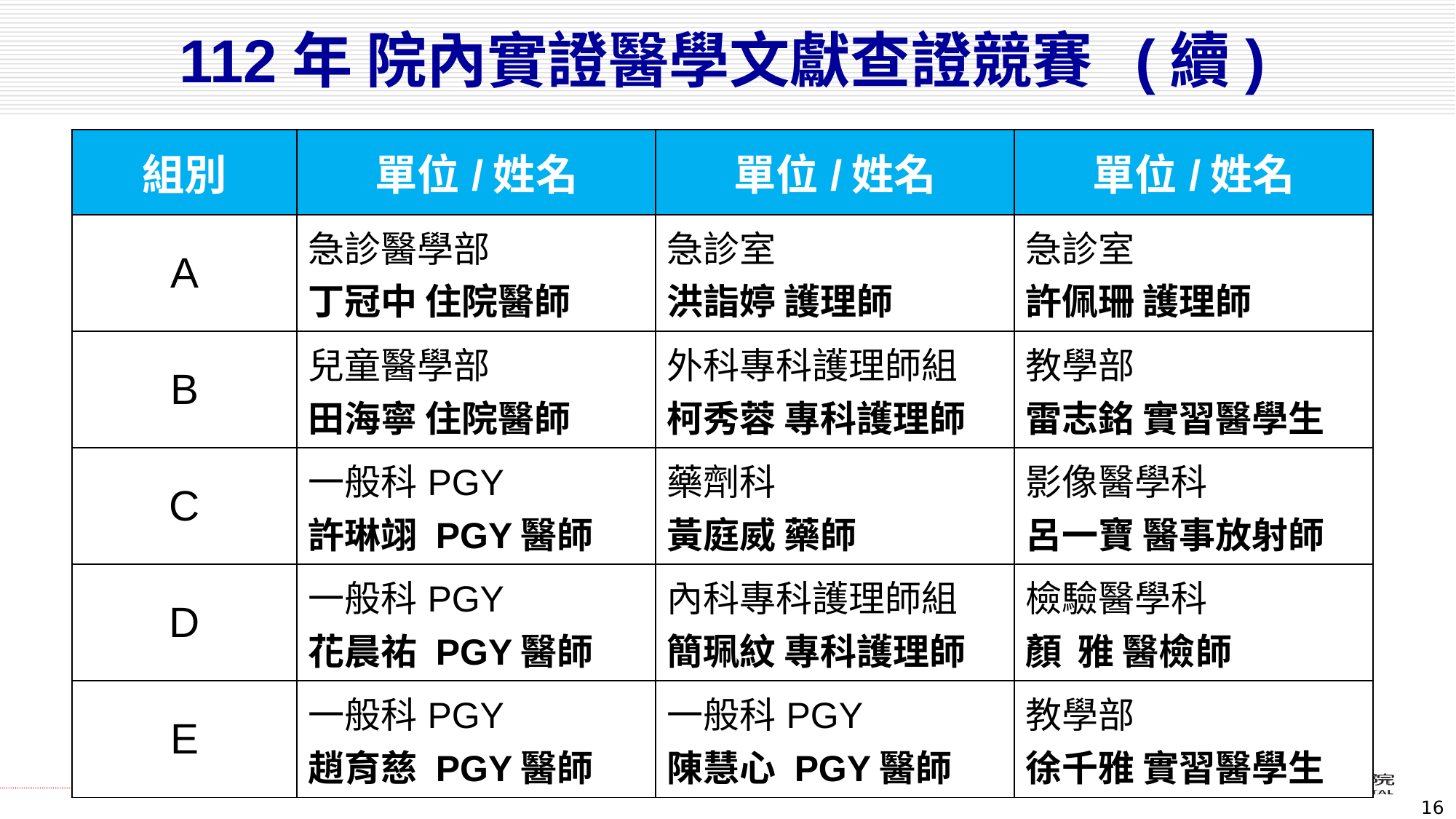

# 112年 院內實證醫學文獻查證競賽  (續)
| 組別 | 單位/姓名 | 單位/姓名 | 單位/姓名 |
| --- | --- | --- | --- |
| A | 急診醫學部 丁冠中 住院醫師 | 急診室 洪詣婷 護理師 | 急診室 許佩珊 護理師 |
| B | 兒童醫學部 田海寧 住院醫師 | 外科專科護理師組 柯秀蓉 專科護理師 | 教學部 雷志銘 實習醫學生 |
| C | 一般科PGY 許琳翊 PGY醫師 | 藥劑科 黃庭威 藥師 | 影像醫學科 呂一寶 醫事放射師 |
| D | 一般科PGY 花晨祐 PGY醫師 | 內科專科護理師組 簡珮紋 專科護理師 | 檢驗醫學科 顏 雅 醫檢師 |
| E | 一般科PGY 趙育慈 PGY醫師 | 一般科PGY 陳慧心 PGY醫師 | 教學部 徐千雅 實習醫學生 |
16